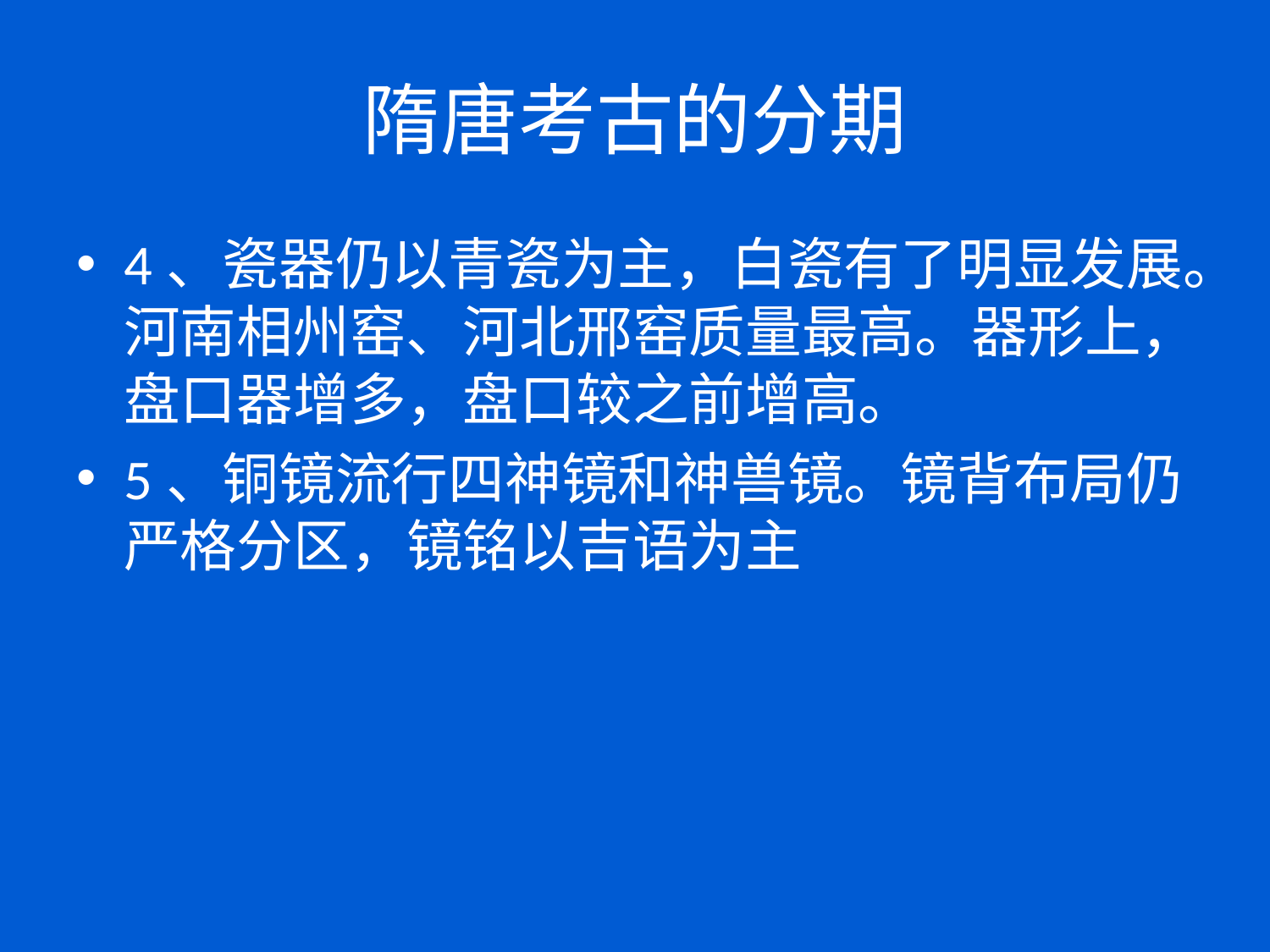

# 隋唐考古的分期
4、瓷器仍以青瓷为主，白瓷有了明显发展。河南相州窑、河北邢窑质量最高。器形上，盘口器增多，盘口较之前增高。
5、铜镜流行四神镜和神兽镜。镜背布局仍严格分区，镜铭以吉语为主